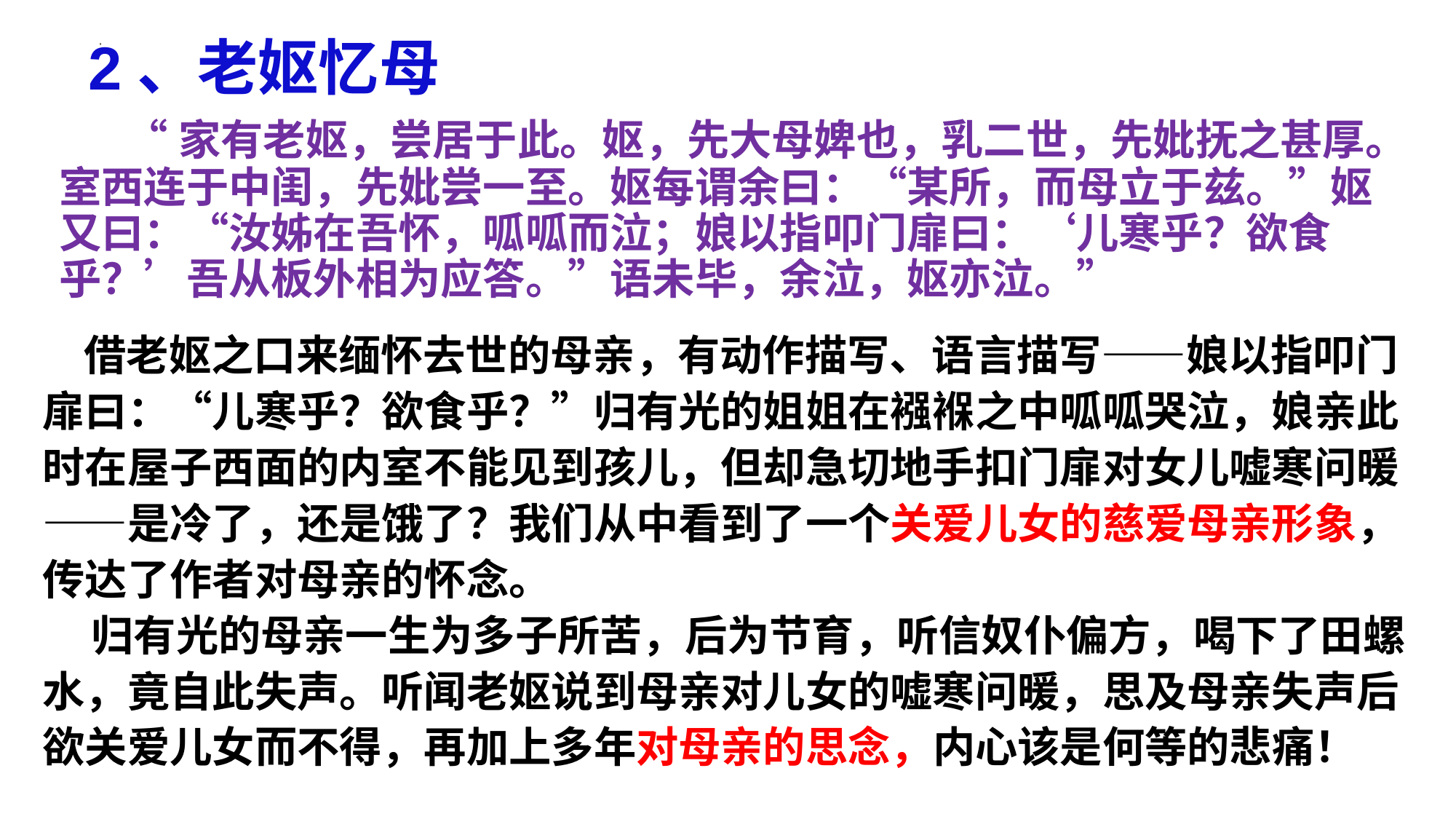

2、老妪忆母
      “家有老妪，尝居于此。妪，先大母婢也，乳二世，先妣抚之甚厚。室西连于中闺，先妣尝一至。妪每谓余曰：“某所，而母立于兹。”妪又曰：“汝姊在吾怀，呱呱而泣；娘以指叩门扉曰：‘儿寒乎？欲食乎？’吾从板外相为应答。”语未毕，余泣，妪亦泣。”
    借老妪之口来缅怀去世的母亲，有动作描写、语言描写——娘以指叩门扉曰：“儿寒乎？欲食乎？”归有光的姐姐在襁褓之中呱呱哭泣，娘亲此时在屋子西面的内室不能见到孩儿，但却急切地手扣门扉对女儿嘘寒问暖——是冷了，还是饿了？我们从中看到了一个关爱儿女的慈爱母亲形象，传达了作者对母亲的怀念。
    归有光的母亲一生为多子所苦，后为节育，听信奴仆偏方，喝下了田螺水，竟自此失声。听闻老妪说到母亲对儿女的嘘寒问暖，思及母亲失声后欲关爱儿女而不得，再加上多年对母亲的思念，内心该是何等的悲痛！